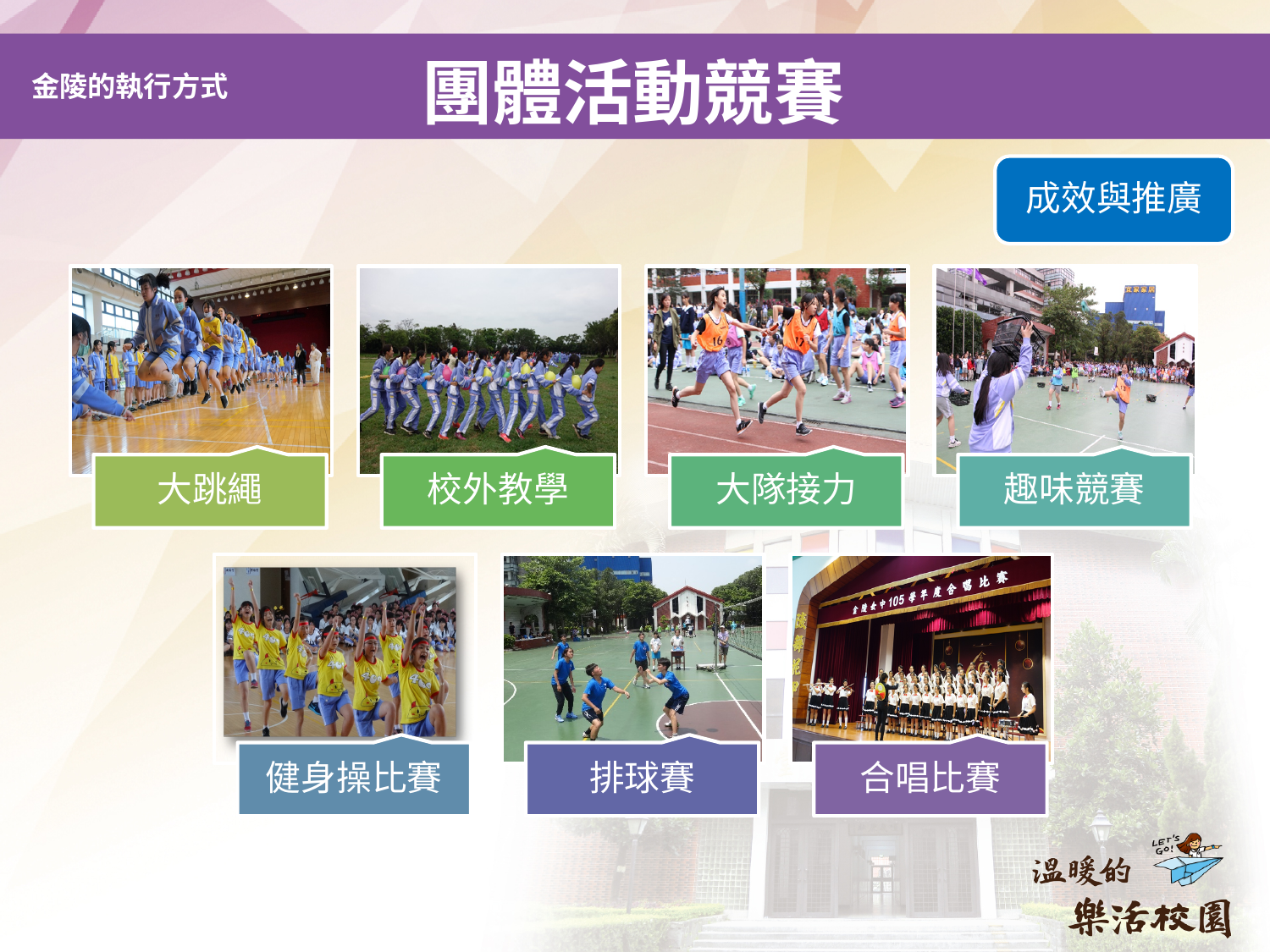

團體活動競賽
金陵的執行方式

成效與推廣
大跳繩
校外教學
大隊接力
趣味競賽
健身操比賽
排球賽
合唱比賽